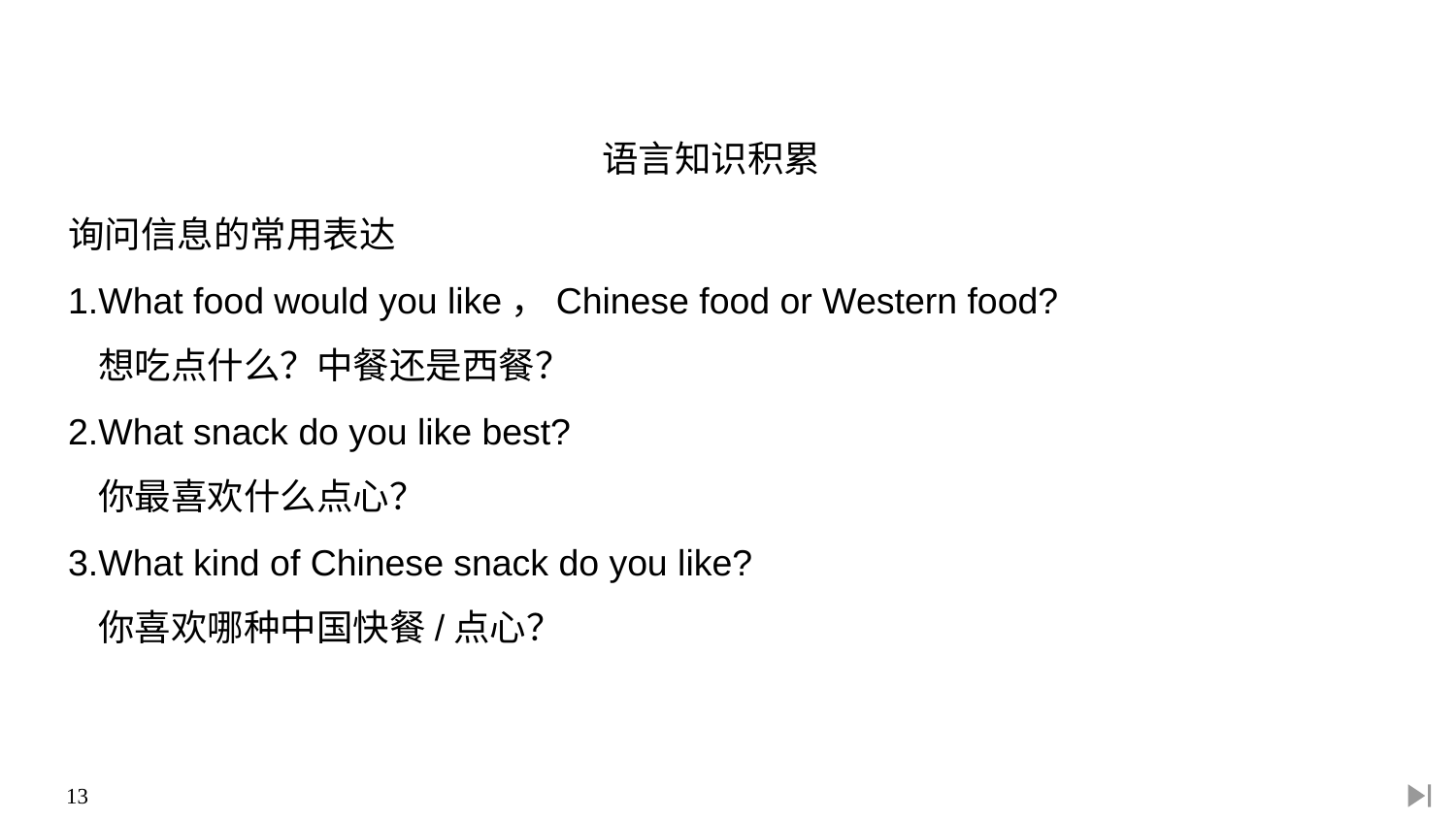

语言知识积累
询问信息的常用表达
1.What food would you like，Chinese food or Western food?
	想吃点什么？中餐还是西餐？
2.What snack do you like best?
	你最喜欢什么点心？
3.What kind of Chinese snack do you like?
	你喜欢哪种中国快餐/点心？